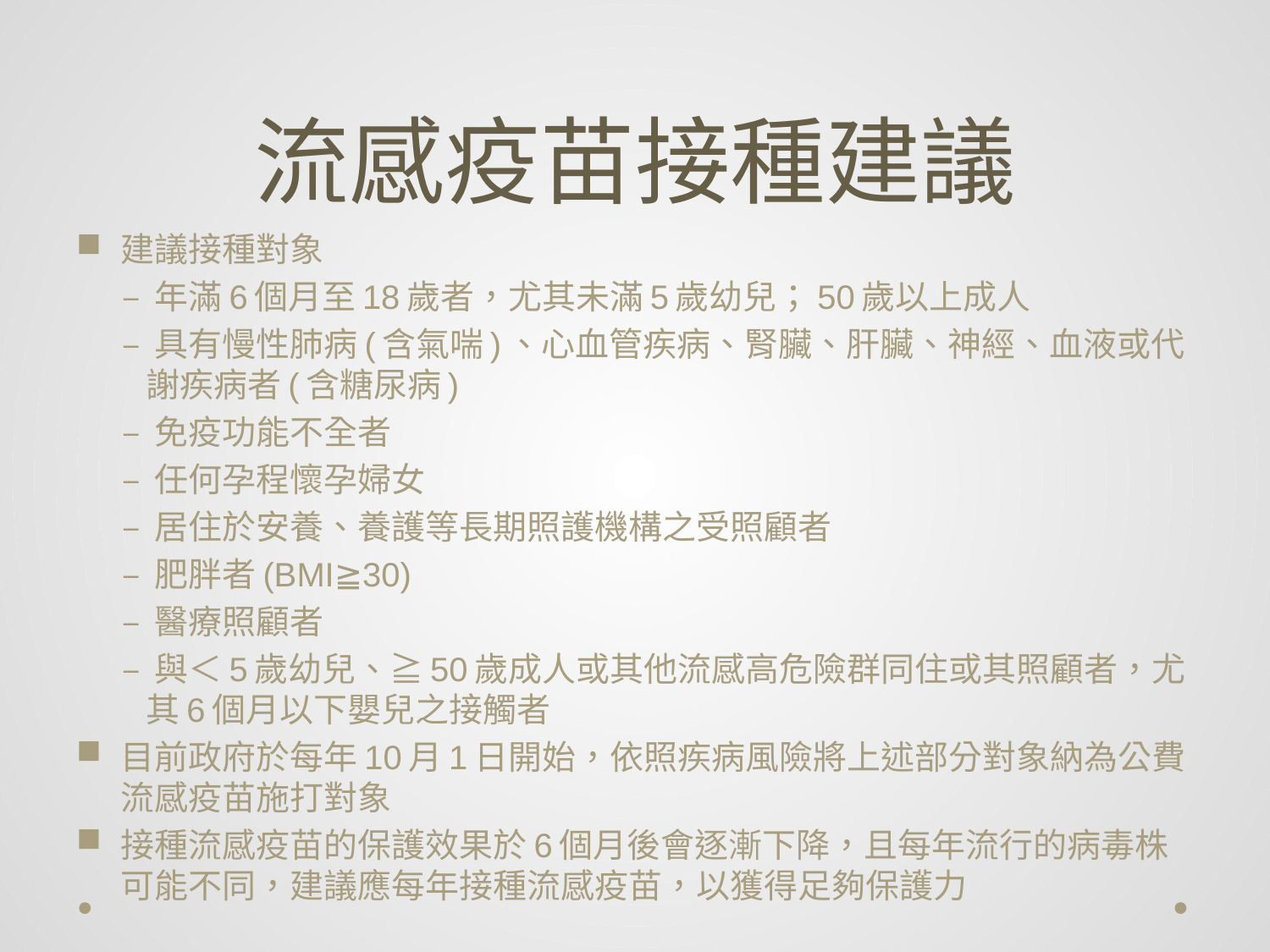

# 流感疫苗接種建議
建議接種對象
– 年滿6個月至18歲者，尤其未滿5歲幼兒；50歲以上成人
– 具有慢性肺病(含氣喘)、心血管疾病、腎臟、肝臟、神經、血液或代謝疾病者(含糖尿病)
– 免疫功能不全者
– 任何孕程懷孕婦女
– 居住於安養、養護等長期照護機構之受照顧者
– 肥胖者(BMI≧30)
– 醫療照顧者
– 與＜5歲幼兒、≧50歲成人或其他流感高危險群同住或其照顧者，尤其6個月以下嬰兒之接觸者
目前政府於每年10月1日開始，依照疾病風險將上述部分對象納為公費流感疫苗施打對象
接種流感疫苗的保護效果於6個月後會逐漸下降，且每年流行的病毒株可能不同，建議應每年接種流感疫苗，以獲得足夠保護力